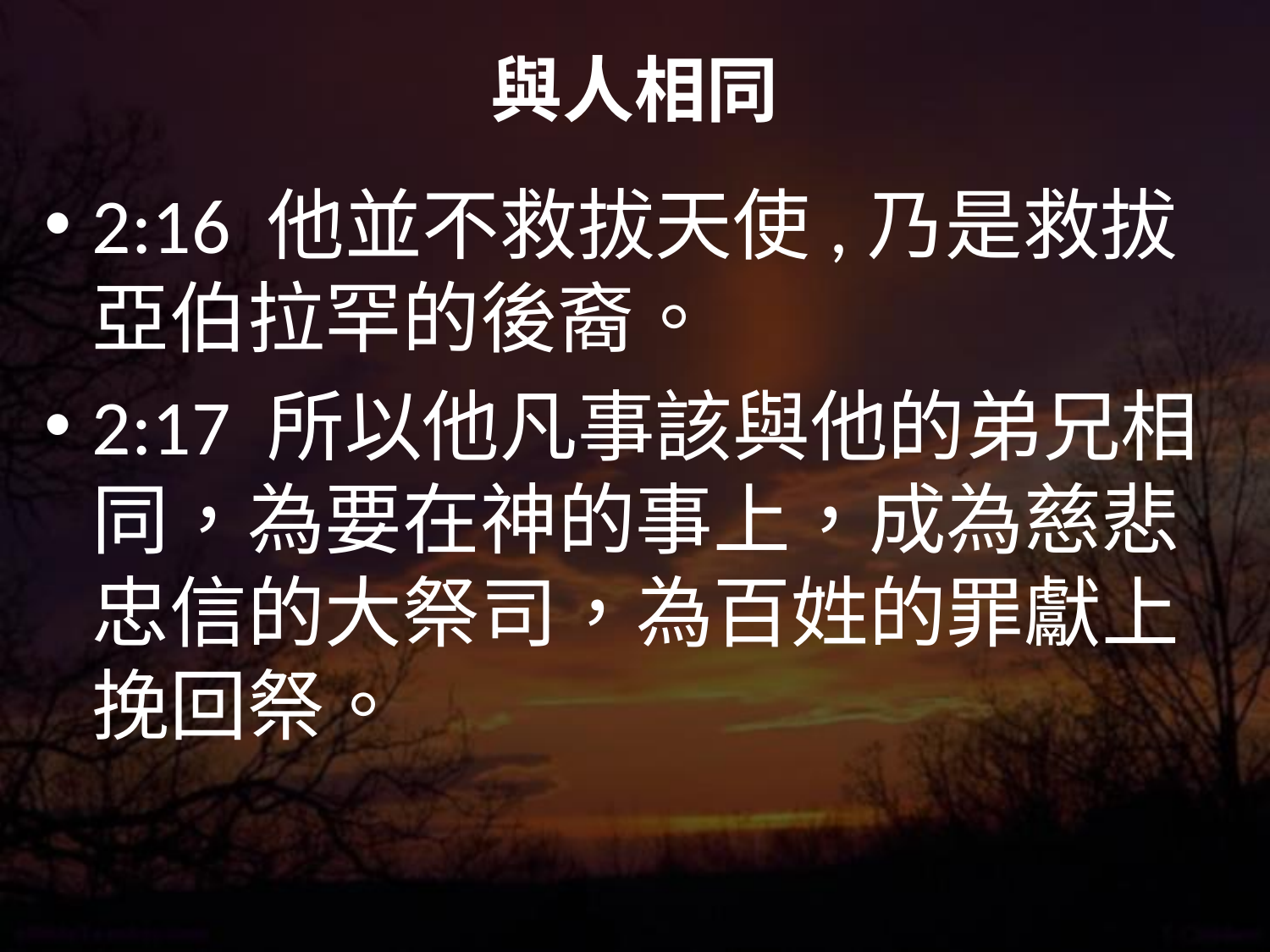

# 與人相同
2:16 他並不救拔天使,乃是救拔亞伯拉罕的後裔。
2:17 所以他凡事該與他的弟兄相同，為要在神的事上，成為慈悲忠信的大祭司，為百姓的罪獻上挽回祭。